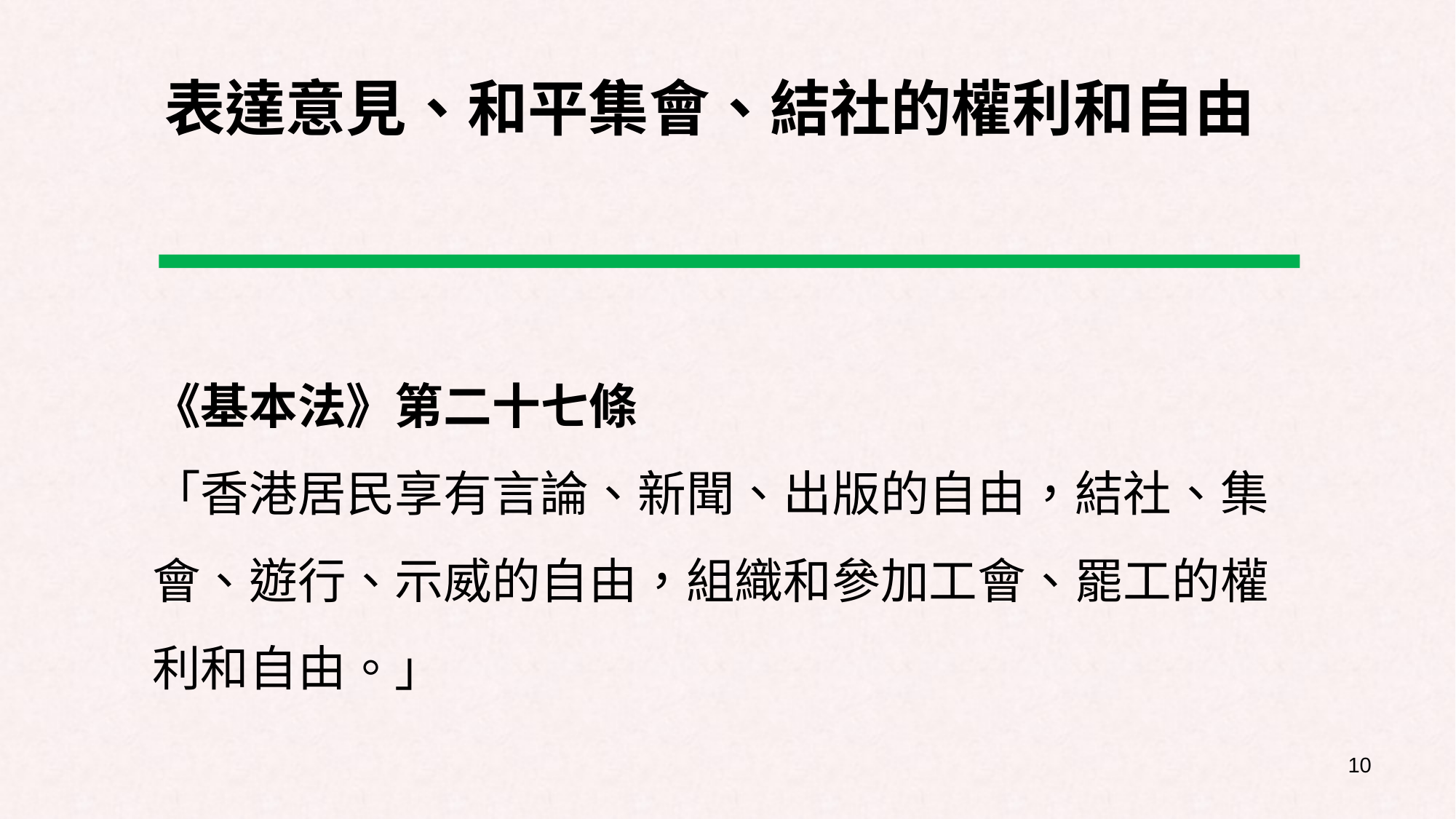

表達意見、和平集會、結社的權利和自由

《基本法》第二十七條
「香港居民享有言論、新聞、出版的自由，結社、集會、遊行、示威的自由，組織和參加工會、罷工的權利和自由。」
10